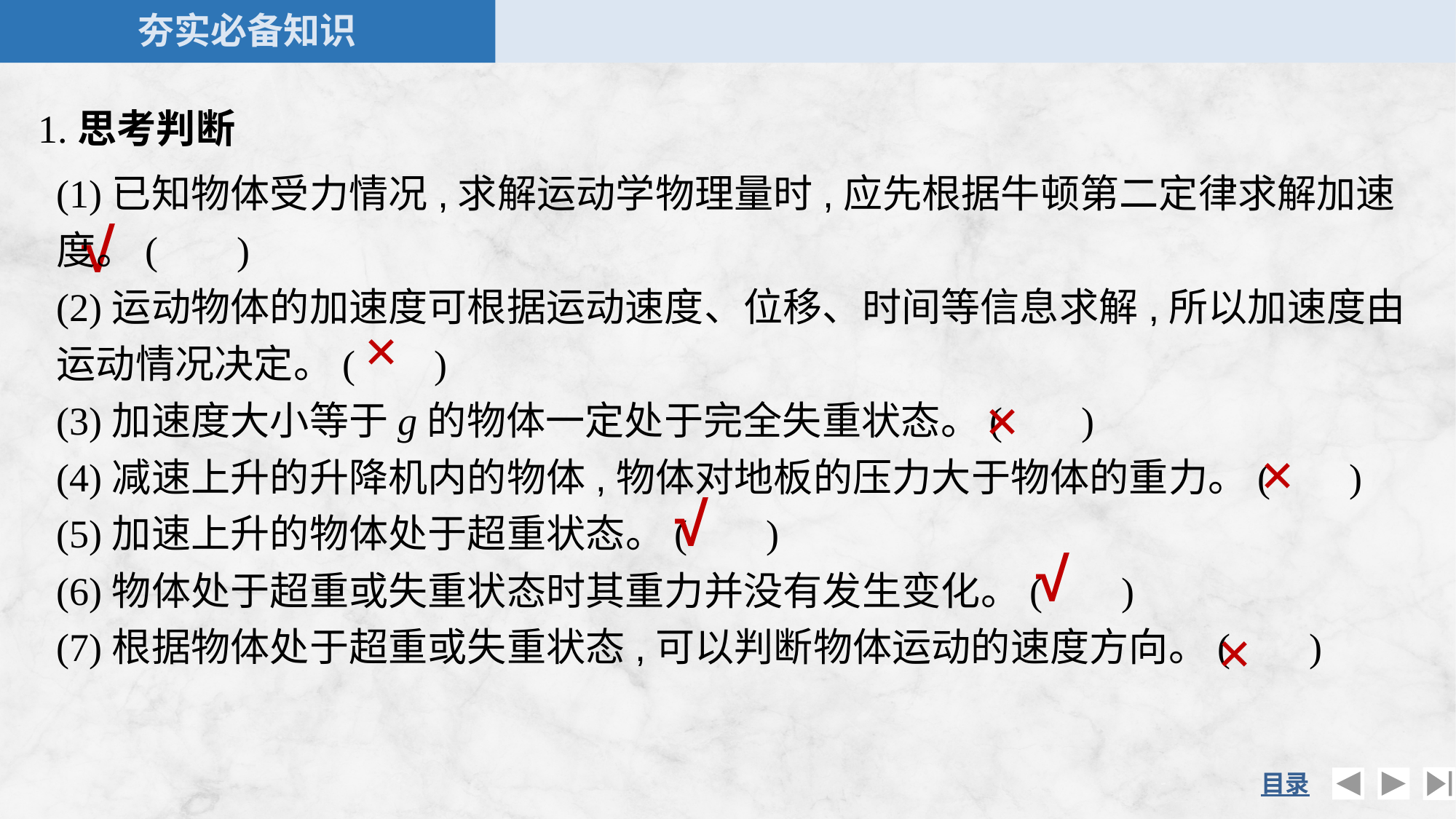

1.思考判断
(1)已知物体受力情况,求解运动学物理量时,应先根据牛顿第二定律求解加速度。(        )
(2)运动物体的加速度可根据运动速度、位移、时间等信息求解,所以加速度由运动情况决定。(        )
(3)加速度大小等于g的物体一定处于完全失重状态。(        )
(4)减速上升的升降机内的物体,物体对地板的压力大于物体的重力。(        )
(5)加速上升的物体处于超重状态。(        )
(6)物体处于超重或失重状态时其重力并没有发生变化。(        )
(7)根据物体处于超重或失重状态,可以判断物体运动的速度方向。(        )
√
×
×
×
√
√
×